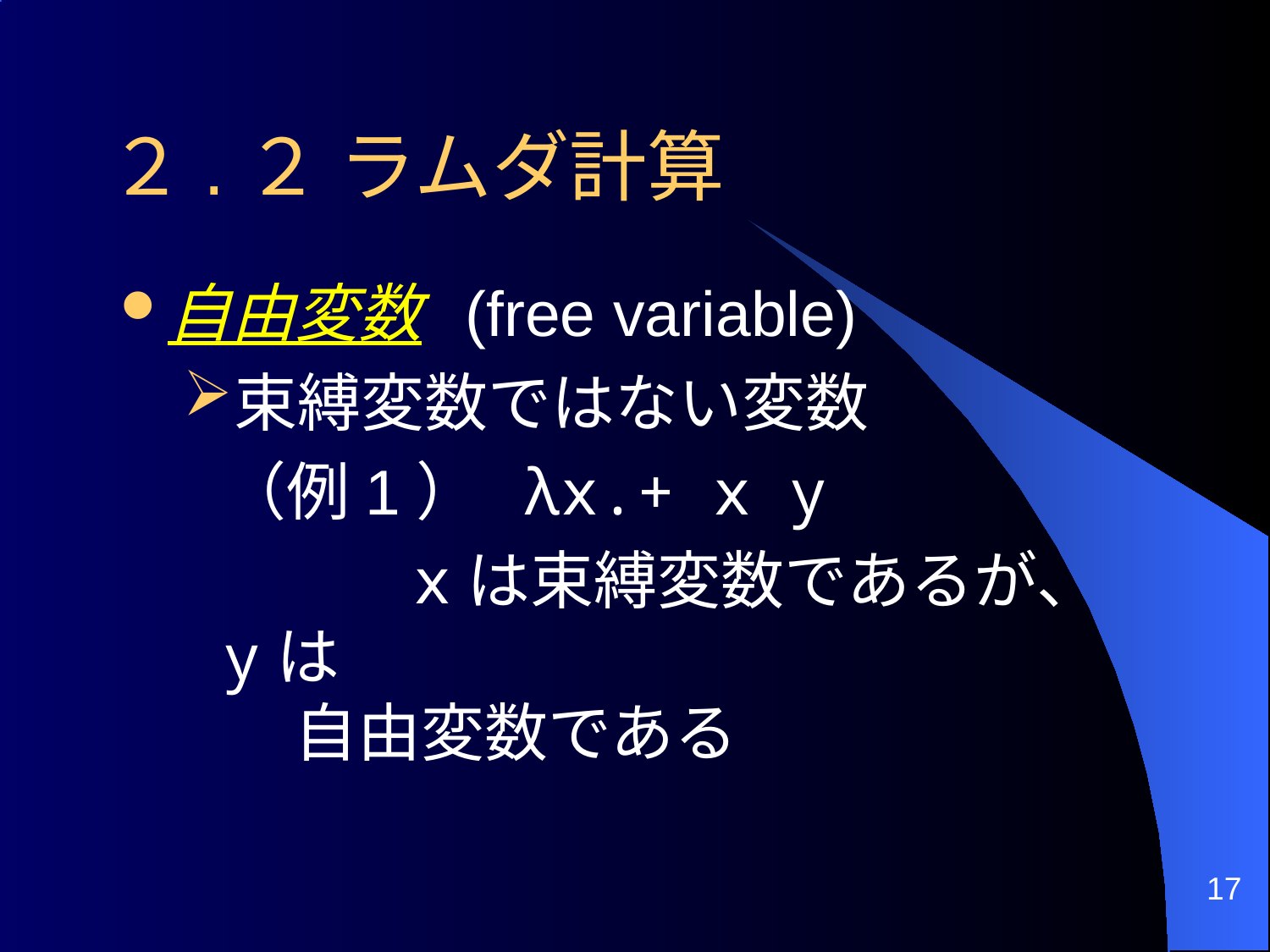

# ２.２ ラムダ計算
自由変数  (free variable)
束縛変数ではない変数
	（例1）  λx.+ x y
	     xは束縛変数であるが、yは
     自由変数である
17